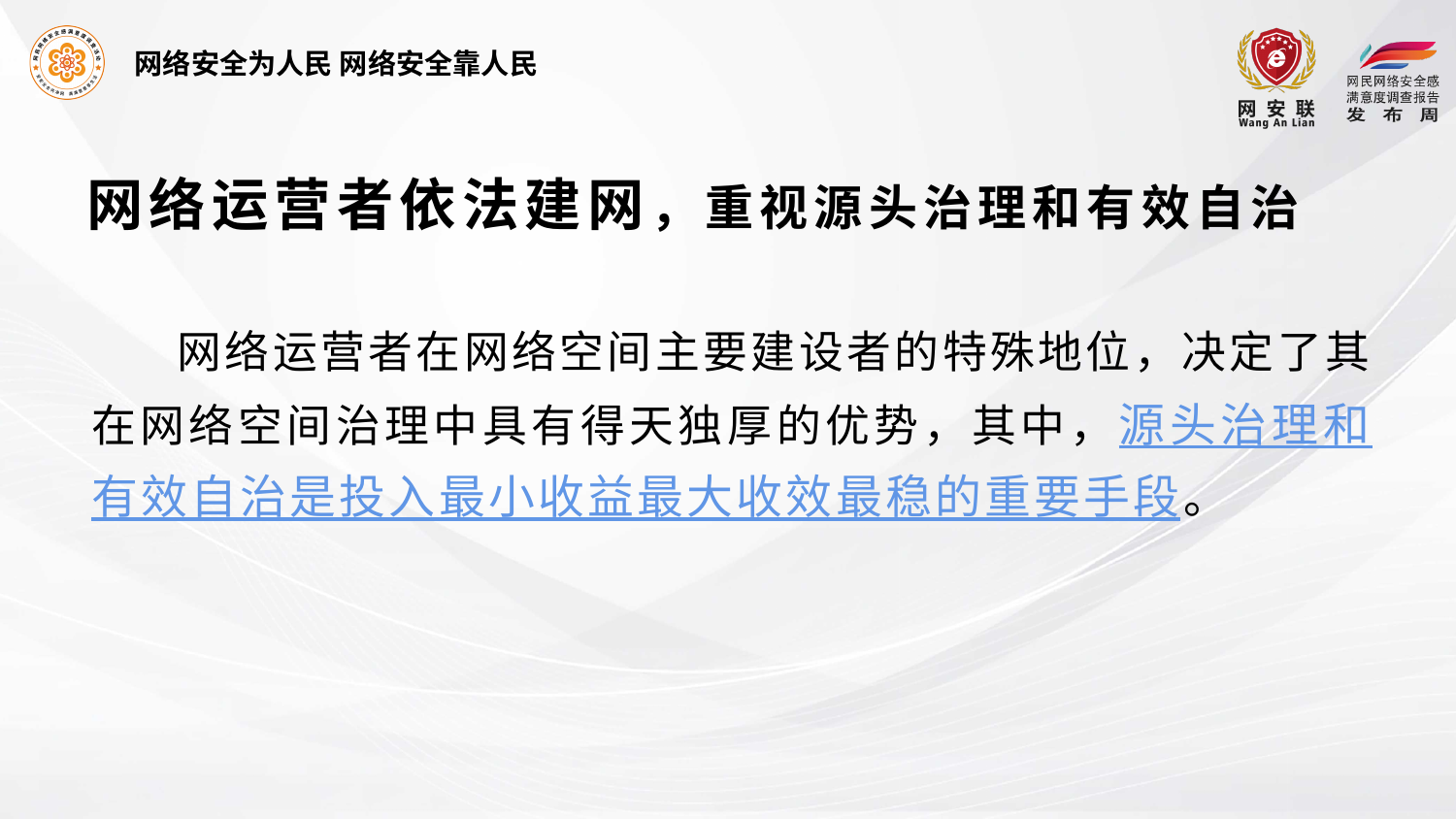

# 网络运营者依法建网，重视源头治理和有效自治
      网络运营者在网络空间主要建设者的特殊地位，决定了其在网络空间治理中具有得天独厚的优势，其中，源头治理和有效自治是投入最小收益最大收效最稳的重要手段。